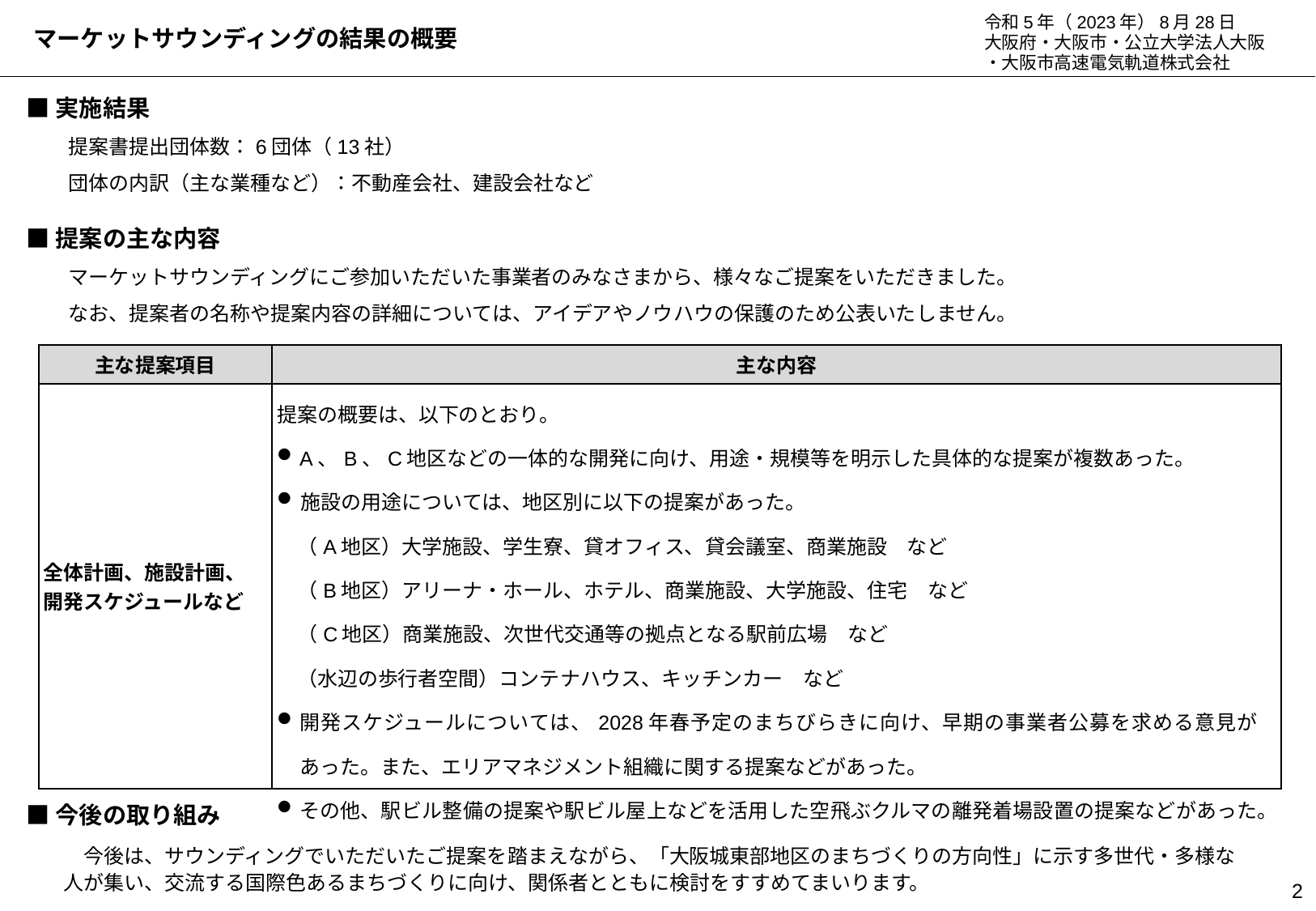

# マーケットサウンディングの結果の概要
令和5年（2023年）8月28日
大阪府・大阪市・公立大学法人大阪
・大阪市高速電気軌道株式会社
■実施結果
提案書提出団体数：6団体（13社）
団体の内訳（主な業種など）：不動産会社、建設会社など
■提案の主な内容
マーケットサウンディングにご参加いただいた事業者のみなさまから、様々なご提案をいただきました。
なお、提案者の名称や提案内容の詳細については、アイデアやノウハウの保護のため公表いたしません。
| 主な提案項目 | 主な内容 |
| --- | --- |
| 全体計画、施設計画、 開発スケジュールなど | 提案の概要は、以下のとおり。 A、B、C地区などの一体的な開発に向け、用途・規模等を明示した具体的な提案が複数あった。 施設の用途については、地区別に以下の提案があった。 　（A地区）大学施設、学生寮、貸オフィス、貸会議室、商業施設　など 　（B地区）アリーナ・ホール、ホテル、商業施設、大学施設、住宅　など 　（C地区）商業施設、次世代交通等の拠点となる駅前広場　など 　（水辺の歩行者空間）コンテナハウス、キッチンカー　など 開発スケジュールについては、2028年春予定のまちびらきに向け、早期の事業者公募を求める意見があった。また、エリアマネジメント組織に関する提案などがあった。 その他、駅ビル整備の提案や駅ビル屋上などを活用した空飛ぶクルマの離発着場設置の提案などがあった。 |
■今後の取り組み
　今後は、サウンディングでいただいたご提案を踏まえながら、「大阪城東部地区のまちづくりの方向性」に示す多世代・多様な人が集い、交流する国際色あるまちづくりに向け、関係者とともに検討をすすめてまいります。
2